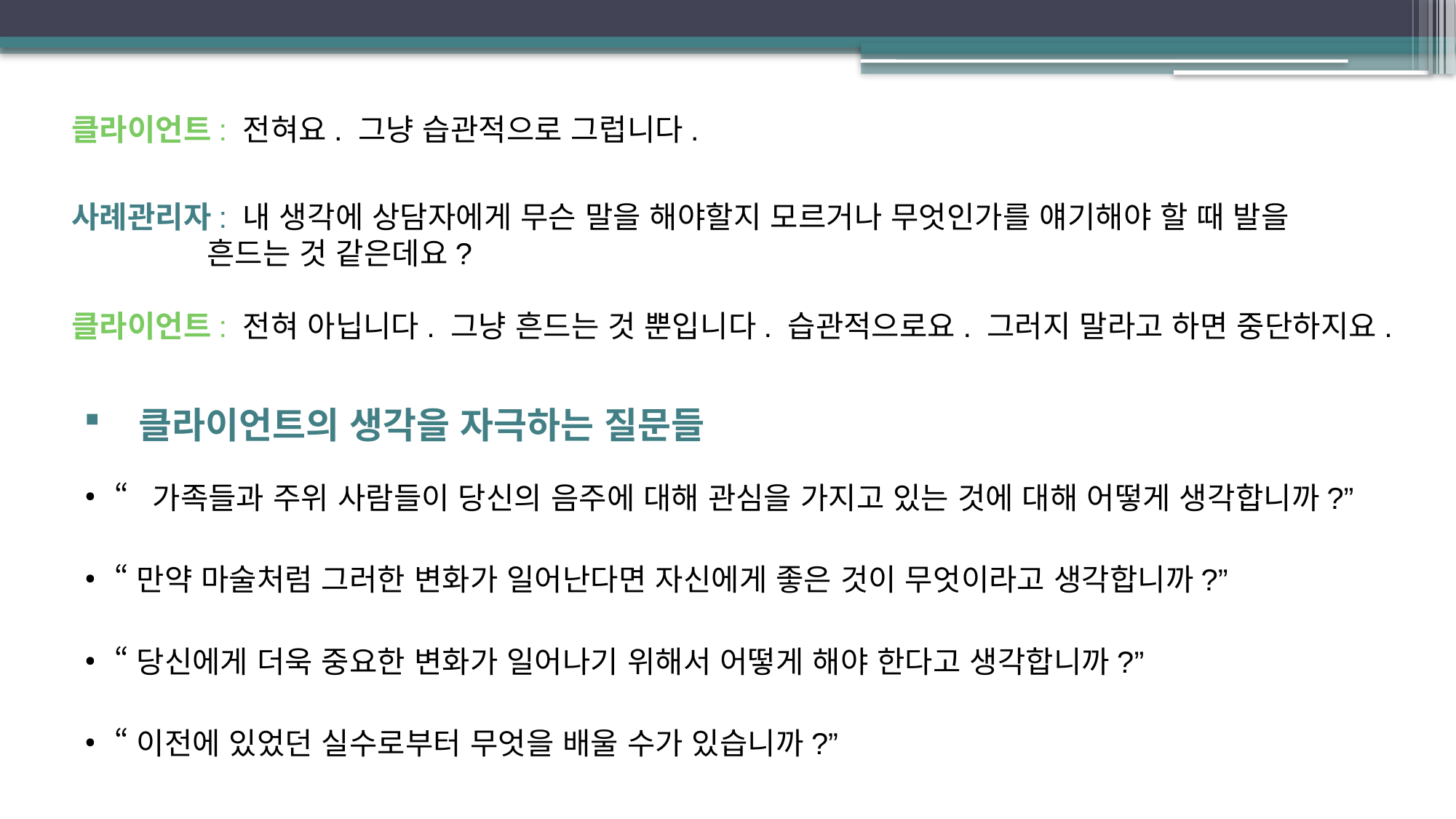

클라이언트: 전혀요. 그냥 습관적으로 그럽니다.

사례관리자: 내 생각에 상담자에게 무슨 말을 해야할지 모르거나 무엇인가를 얘기해야 할 때 발을
               흔드는 것 같은데요?

클라이언트: 전혀 아닙니다. 그냥 흔드는 것 뿐입니다. 습관적으로요. 그러지 말라고 하면 중단하지요.
클라이언트의 생각을 자극하는 질문들
“가족들과 주위 사람들이 당신의 음주에 대해 관심을 가지고 있는 것에 대해 어떻게 생각합니까?”

“만약 마술처럼 그러한 변화가 일어난다면 자신에게 좋은 것이 무엇이라고 생각합니까?”

“당신에게 더욱 중요한 변화가 일어나기 위해서 어떻게 해야 한다고 생각합니까?”

“이전에 있었던 실수로부터 무엇을 배울 수가 있습니까?”